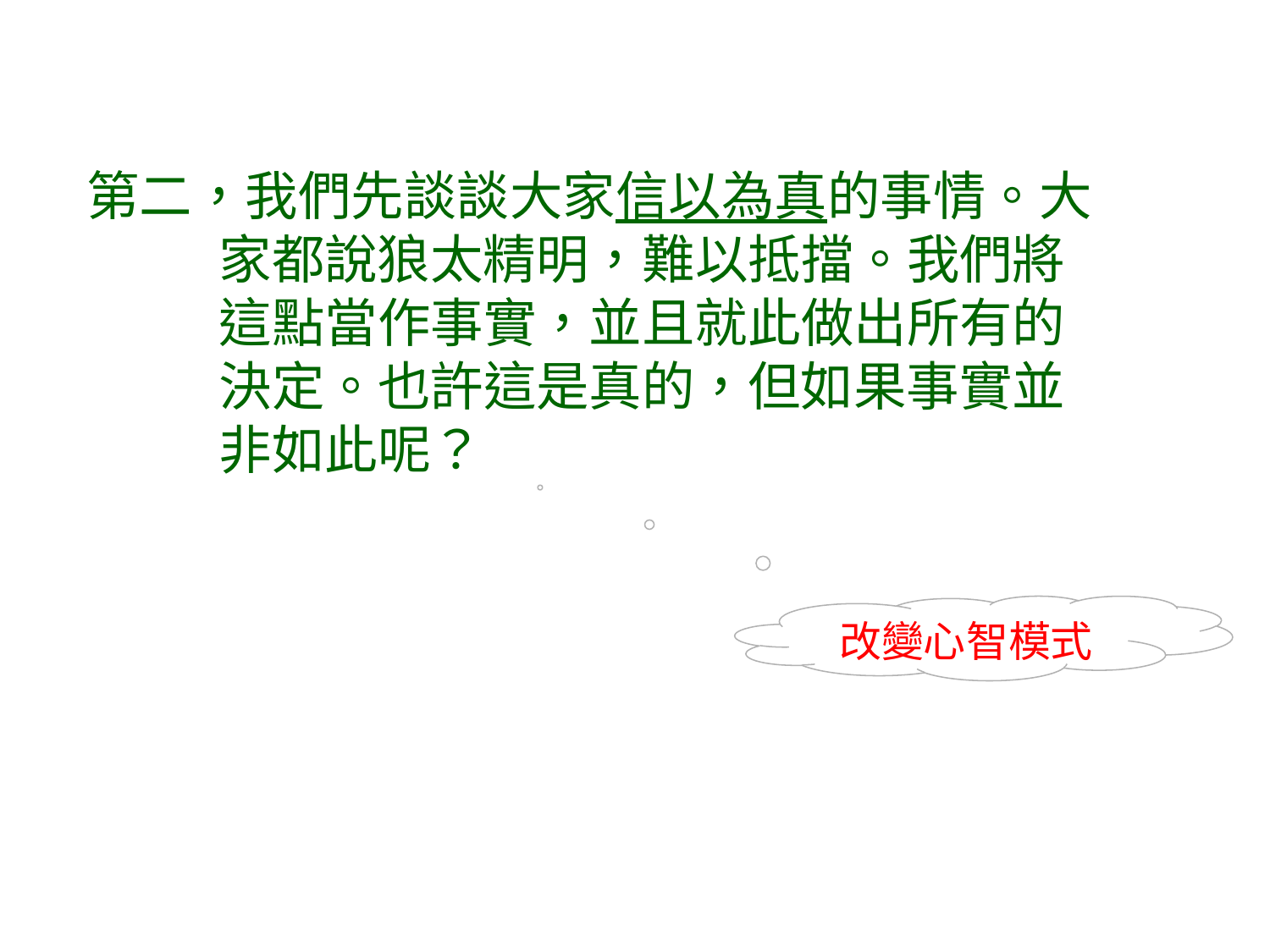

第二，我們先談談大家信以為真的事情。大家都說狼太精明，難以抵擋。我們將這點當作事實，並且就此做出所有的決定。也許這是真的，但如果事實並非如此呢？
改變心智模式